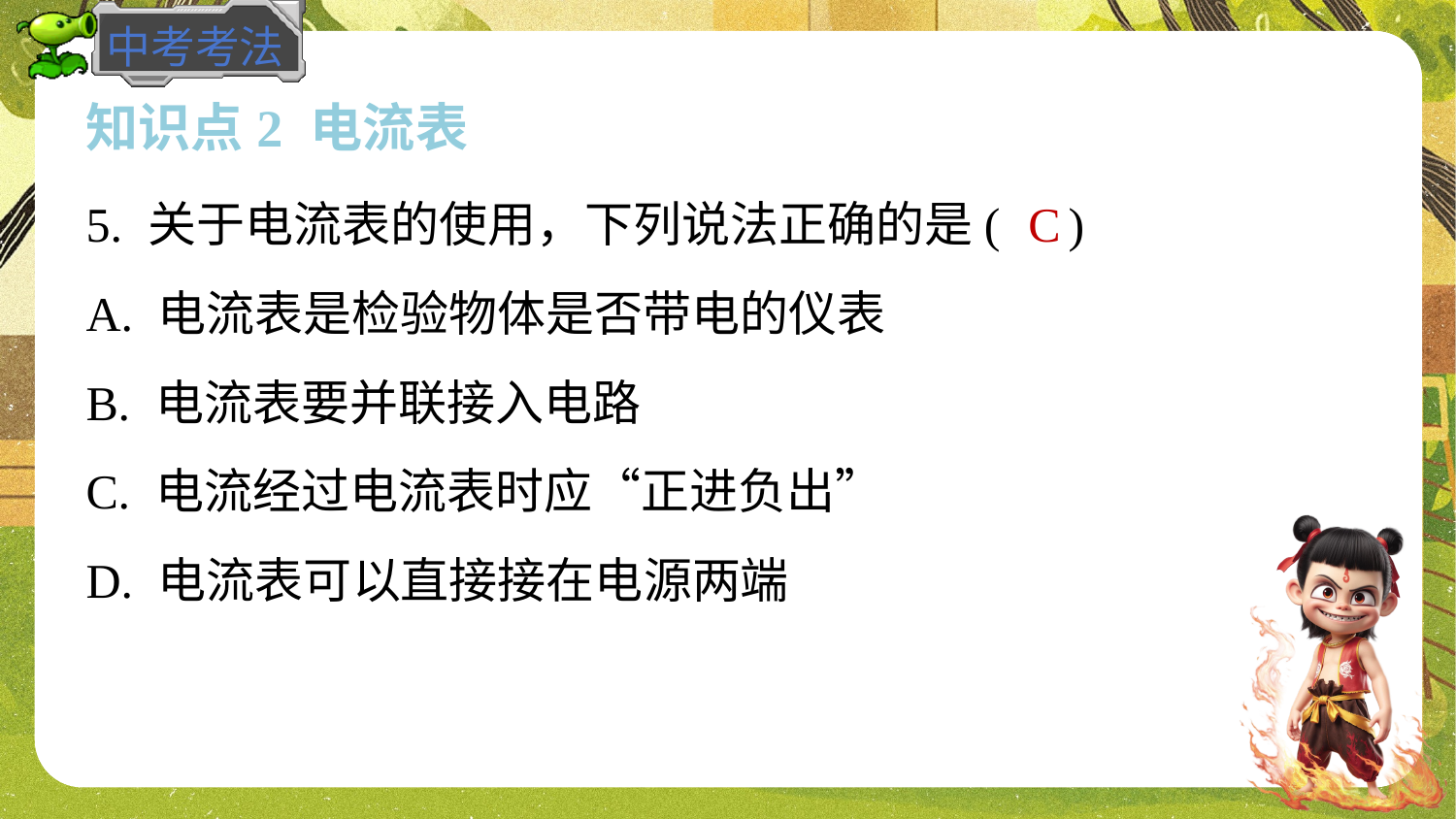

知识点2 电流表
5. 关于电流表的使用，下列说法正确的是(     )
C
A. 电流表是检验物体是否带电的仪表
B. 电流表要并联接入电路
C. 电流经过电流表时应“正进负出”
D. 电流表可以直接接在电源两端